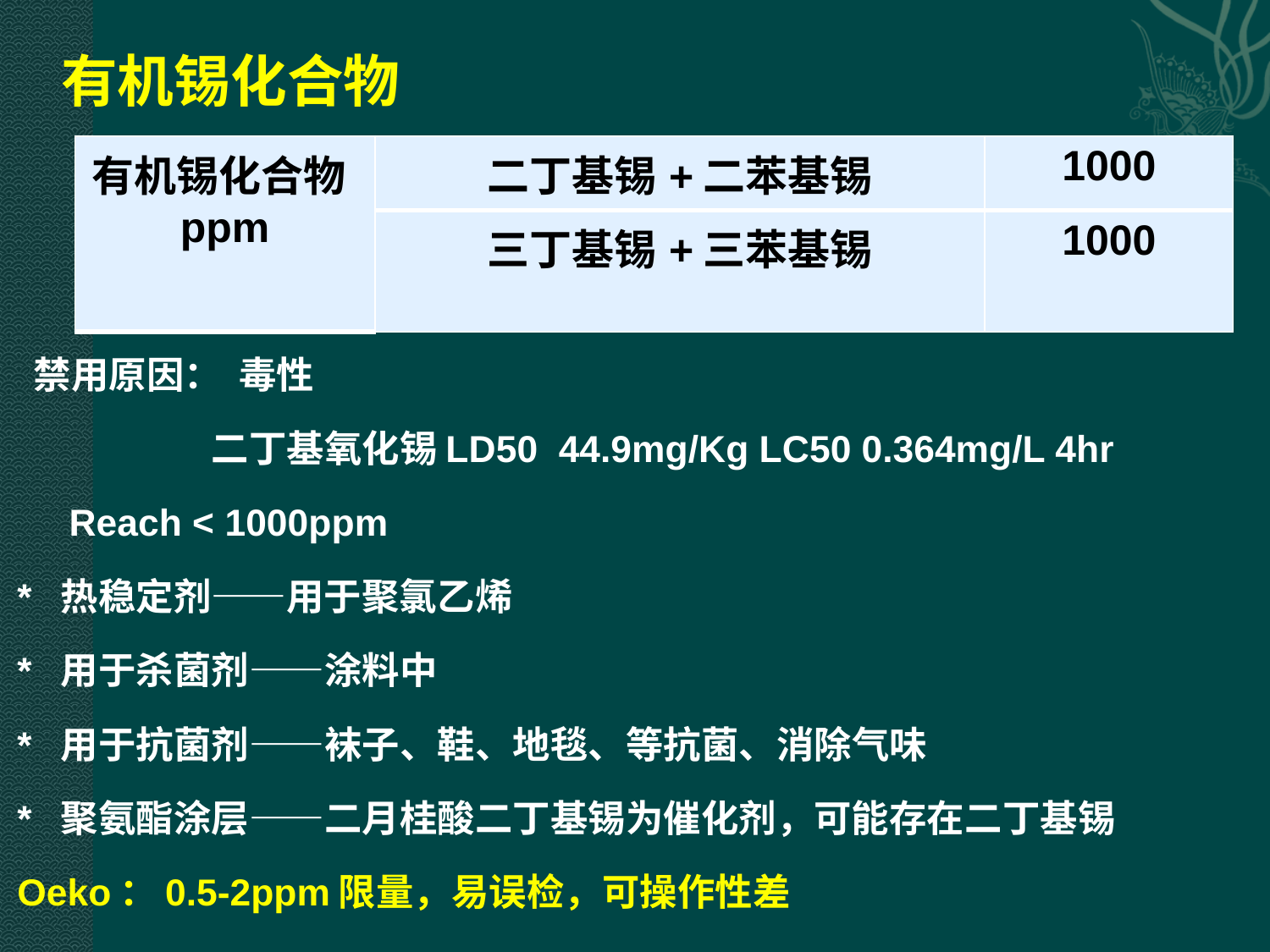

有机锡化合物
| 有机锡化合物ppm | 二丁基锡+二苯基锡 | 1000 |
| --- | --- | --- |
|  | 三丁基锡+三苯基锡 | 1000 |
 禁用原因：  毒性
                      二丁基氧化锡LD50  44.9mg/Kg LC50 0.364mg/L 4hr
     Reach < 1000ppm
*  热稳定剂——用于聚氯乙烯
*  用于杀菌剂——涂料中
*  用于抗菌剂——袜子、鞋、地毯、等抗菌、消除气味
*  聚氨酯涂层——二月桂酸二丁基锡为催化剂，可能存在二丁基锡
Oeko：0.5-2ppm限量，易误检，可操作性差